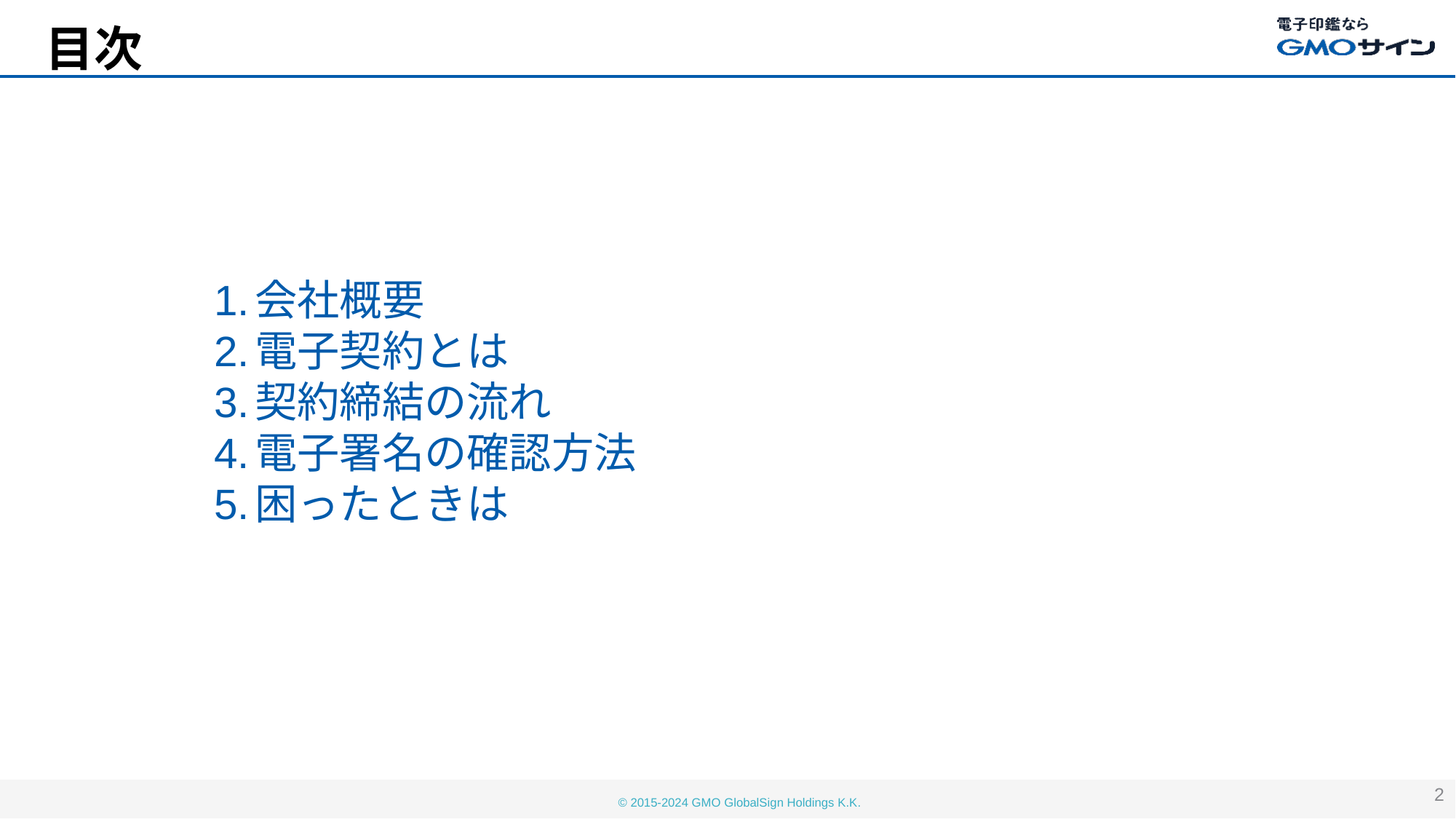

# 目次

会社概要
電子契約とは
契約締結の流れ
電子署名の確認方法
困ったときは
2